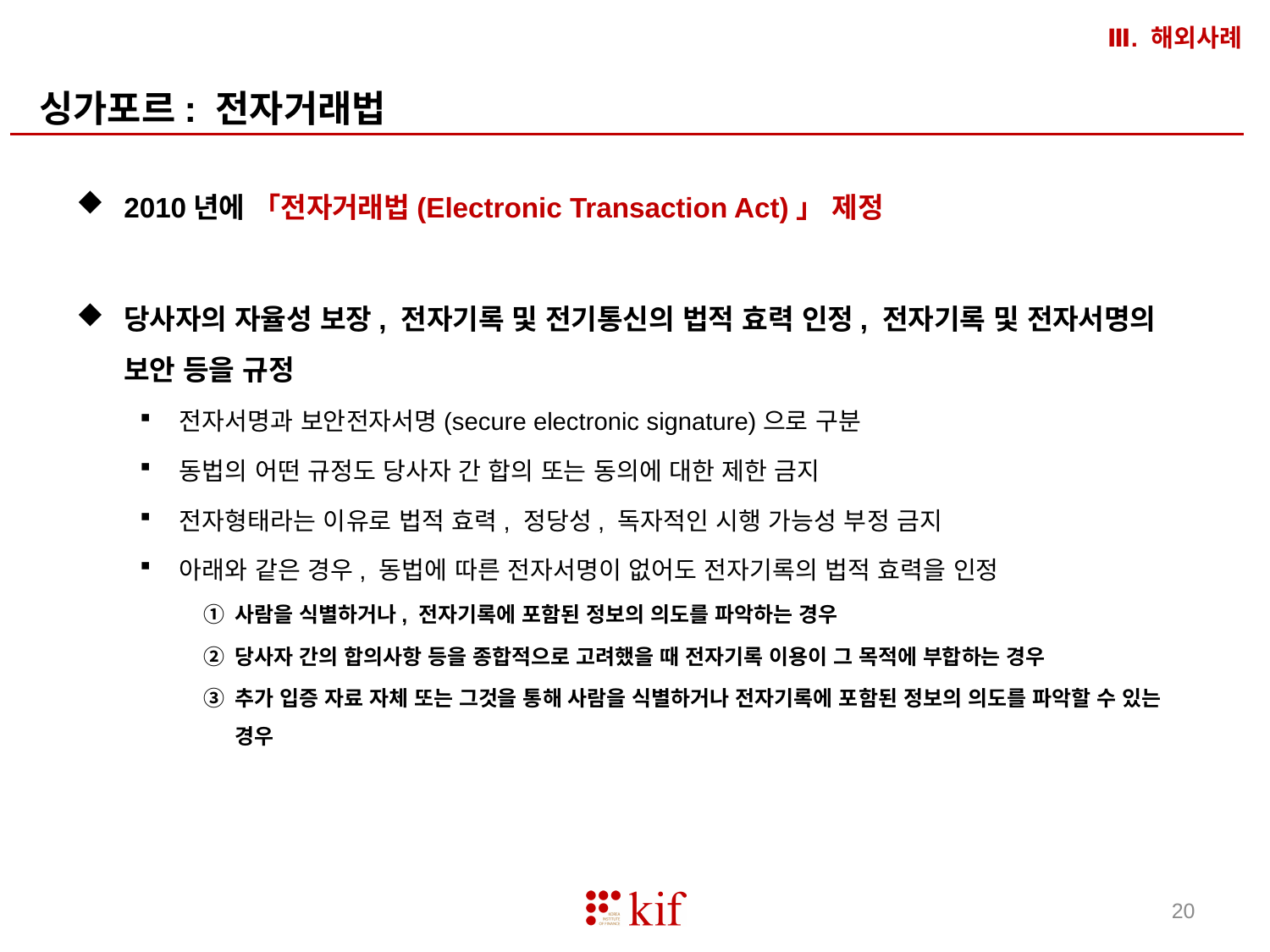

Ⅲ. 해외사례
싱가포르: 전자거래법
2010년에 「전자거래법(Electronic Transaction Act)」 제정

당사자의 자율성 보장, 전자기록 및 전기통신의 법적 효력 인정, 전자기록 및 전자서명의 보안 등을 규정
전자서명과 보안전자서명(secure electronic signature)으로 구분
동법의 어떤 규정도 당사자 간 합의 또는 동의에 대한 제한 금지
전자형태라는 이유로 법적 효력, 정당성, 독자적인 시행 가능성 부정 금지
아래와 같은 경우, 동법에 따른 전자서명이 없어도 전자기록의 법적 효력을 인정
사람을 식별하거나, 전자기록에 포함된 정보의 의도를 파악하는 경우
당사자 간의 합의사항 등을 종합적으로 고려했을 때 전자기록 이용이 그 목적에 부합하는 경우
추가 입증 자료 자체 또는 그것을 통해 사람을 식별하거나 전자기록에 포함된 정보의 의도를 파악할 수 있는 경우
20